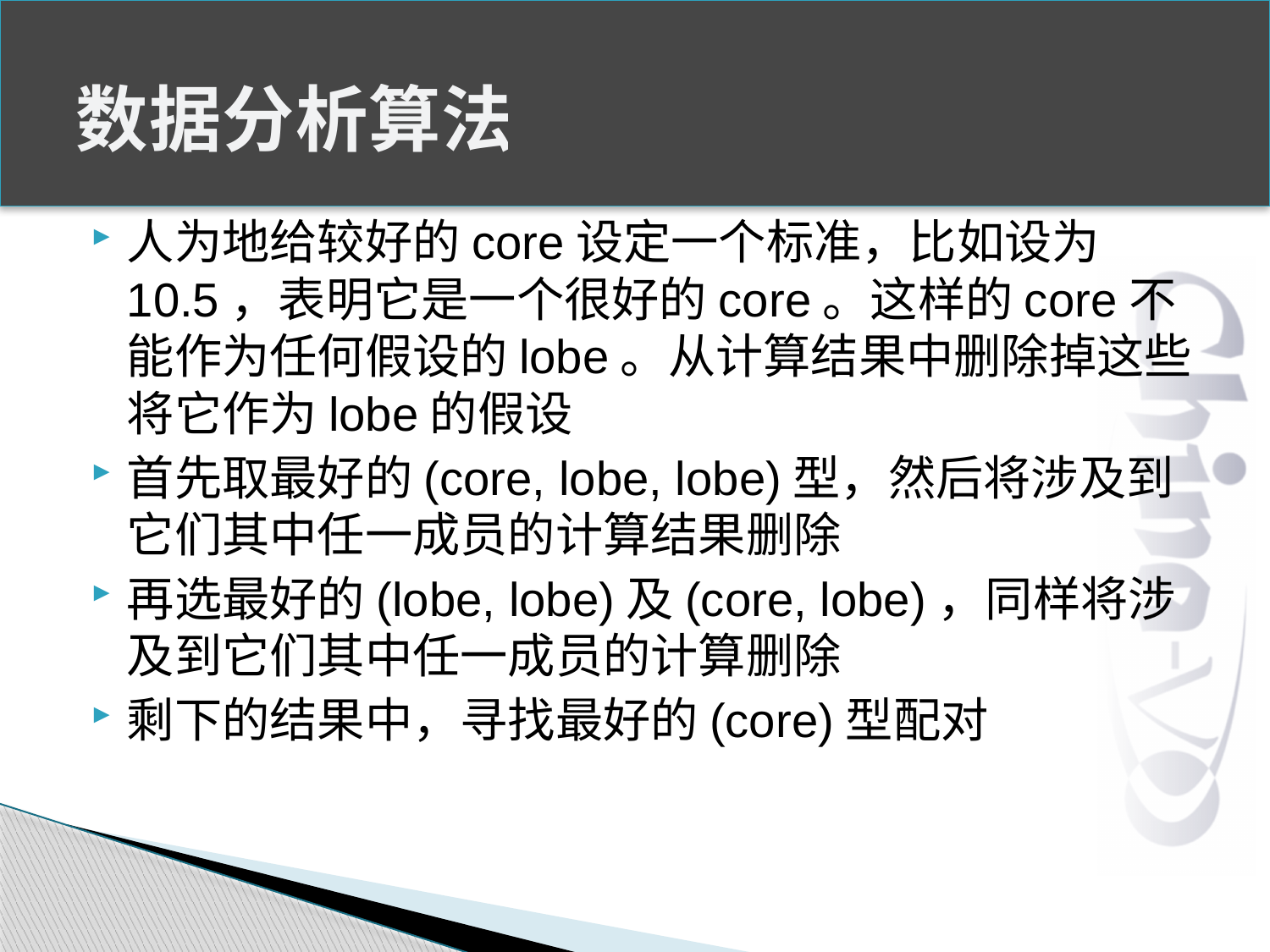

# 数据分析算法
人为地给较好的core设定一个标准，比如设为10.5，表明它是一个很好的core。这样的core不能作为任何假设的lobe。从计算结果中删除掉这些将它作为lobe的假设
首先取最好的(core, lobe, lobe)型，然后将涉及到它们其中任一成员的计算结果删除
再选最好的(lobe, lobe)及(core, lobe)，同样将涉及到它们其中任一成员的计算删除
剩下的结果中，寻找最好的(core)型配对